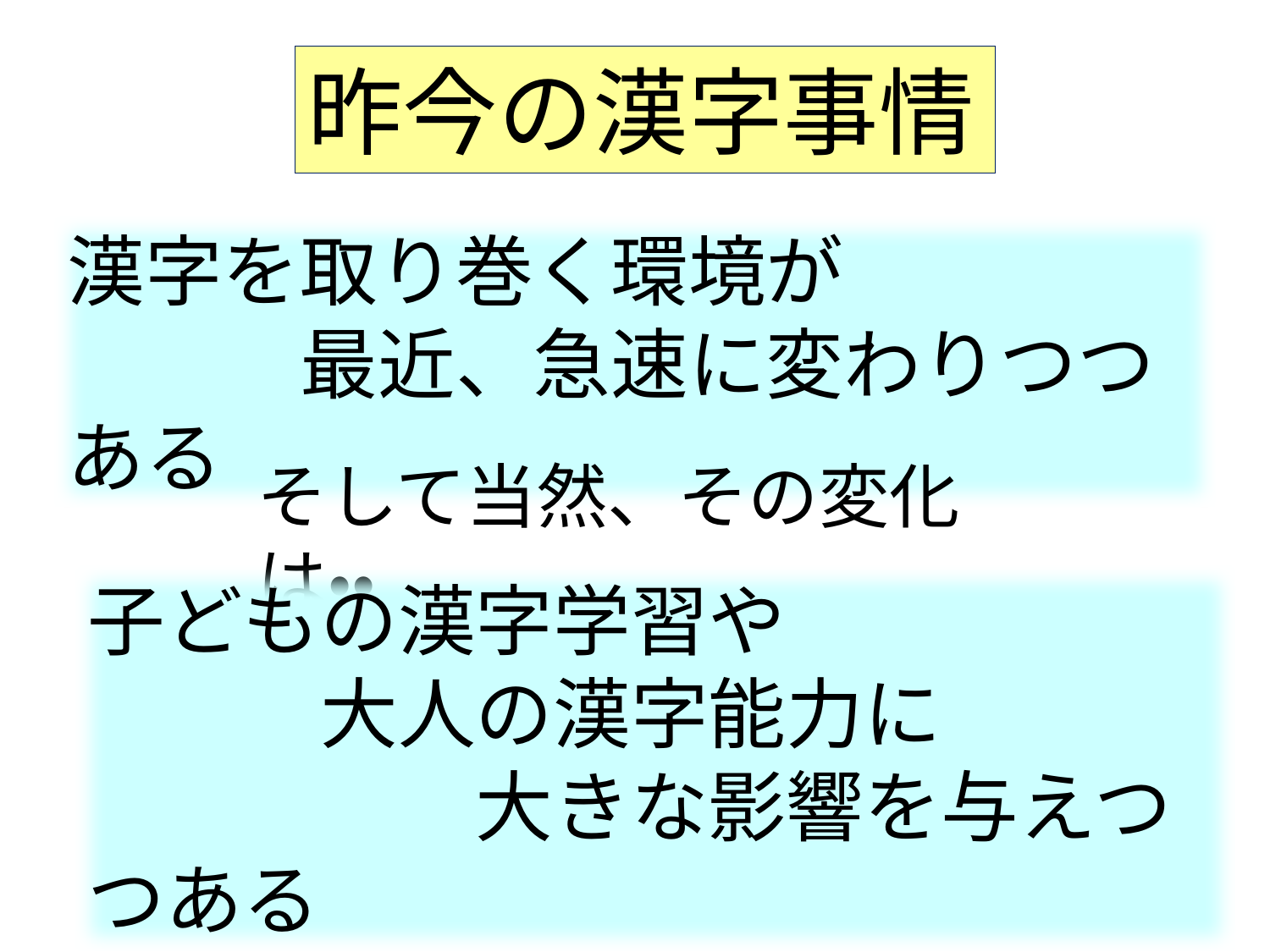

昨今の漢字事情
漢字を取り巻く環境が
　　　最近、急速に変わりつつある
そして当然、その変化は・・
子どもの漢字学習や
　　　大人の漢字能力に
　　　　　大きな影響を与えつつある